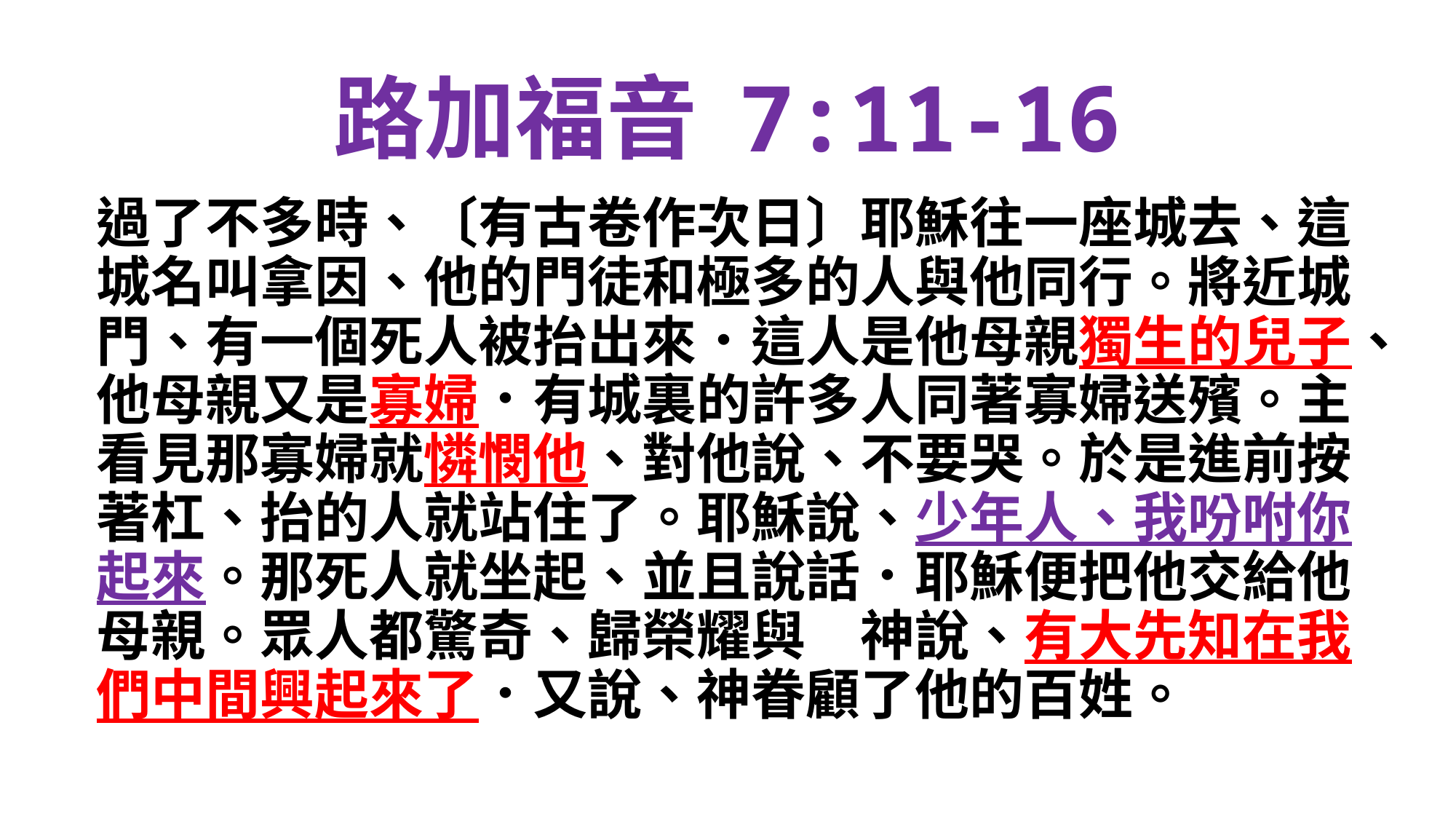

# 路加福音 7:11-16
過了不多時、〔有古卷作次日〕耶穌往一座城去、這城名叫拿因、他的門徒和極多的人與他同行。將近城門、有一個死人被抬出來．這人是他母親獨生的兒子、他母親又是寡婦．有城裏的許多人同著寡婦送殯。主看見那寡婦就憐憫他、對他說、不要哭。於是進前按著杠、抬的人就站住了。耶穌說、少年人、我吩咐你起來。那死人就坐起、並且說話．耶穌便把他交給他母親。眾人都驚奇、歸榮耀與　神說、有大先知在我們中間興起來了．又說、神眷顧了他的百姓。